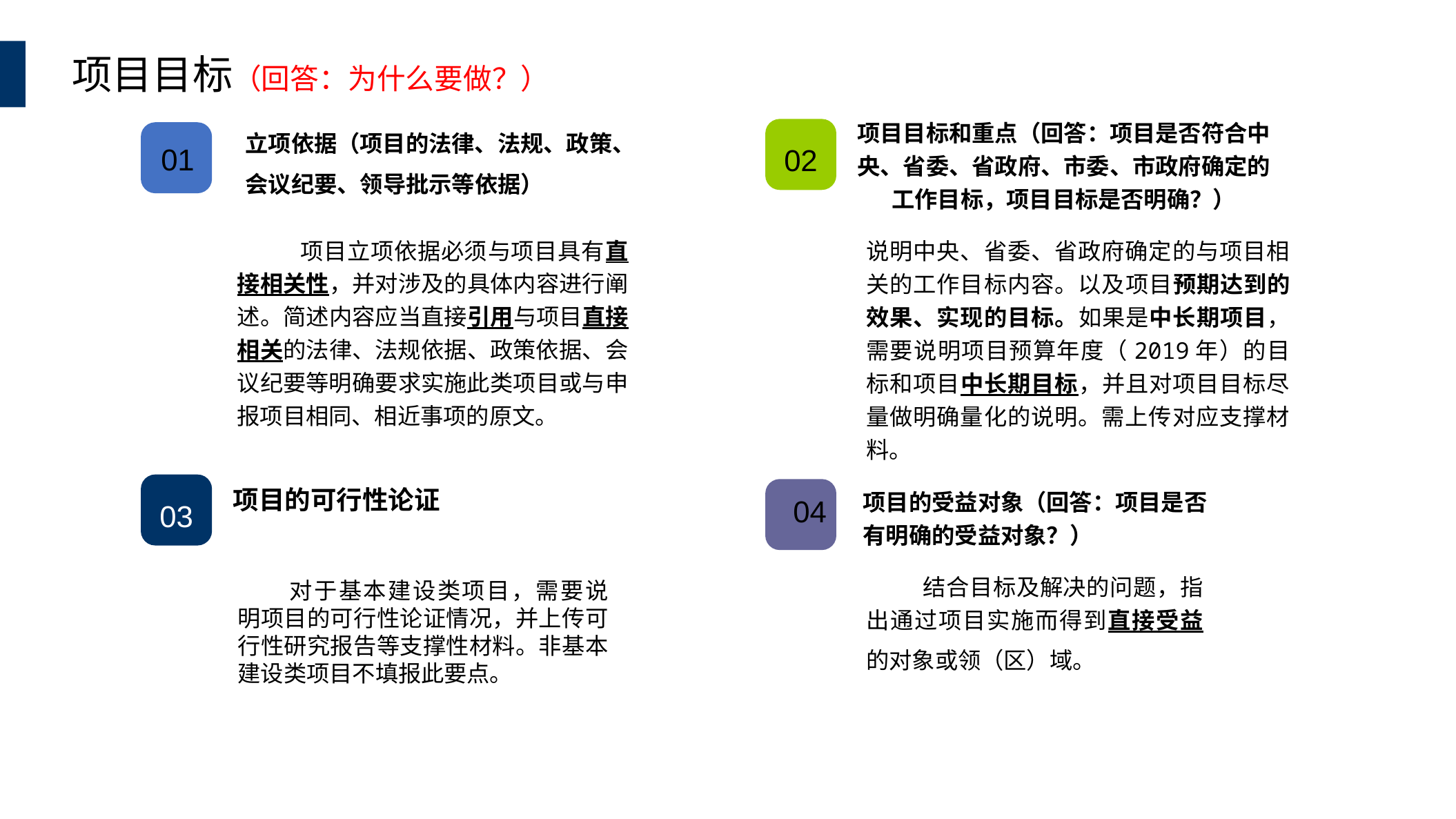

项目目标（回答：为什么要做？）
项目目标和重点（回答：项目是否符合中央、省委、省政府、市委、市政府确定的工作目标，项目目标是否明确？）
立项依据（项目的法律、法规、政策、会议纪要、领导批示等依据）

01
02
          项目立项依据必须与项目具有直接相关性，并对涉及的具体内容进行阐述。简述内容应当直接引用与项目直接相关的法律、法规依据、政策依据、会议纪要等明确要求实施此类项目或与申报项目相同、相近事项的原文。
说明中央、省委、省政府确定的与项目相关的工作目标内容。以及项目预期达到的效果、实现的目标。如果是中长期项目，需要说明项目预算年度（2019年）的目标和项目中长期目标，并且对项目目标尽量做明确量化的说明。需上传对应支撑材料。

04
项目的可行性论证

03
项目的受益对象（回答：项目是否有明确的受益对象？）

         结合目标及解决的问题，指出通过项目实施而得到直接受益的对象或领（区）域。
对于基本建设类项目，需要说明项目的可行性论证情况，并上传可行性研究报告等支撑性材料。非基本建设类项目不填报此要点。